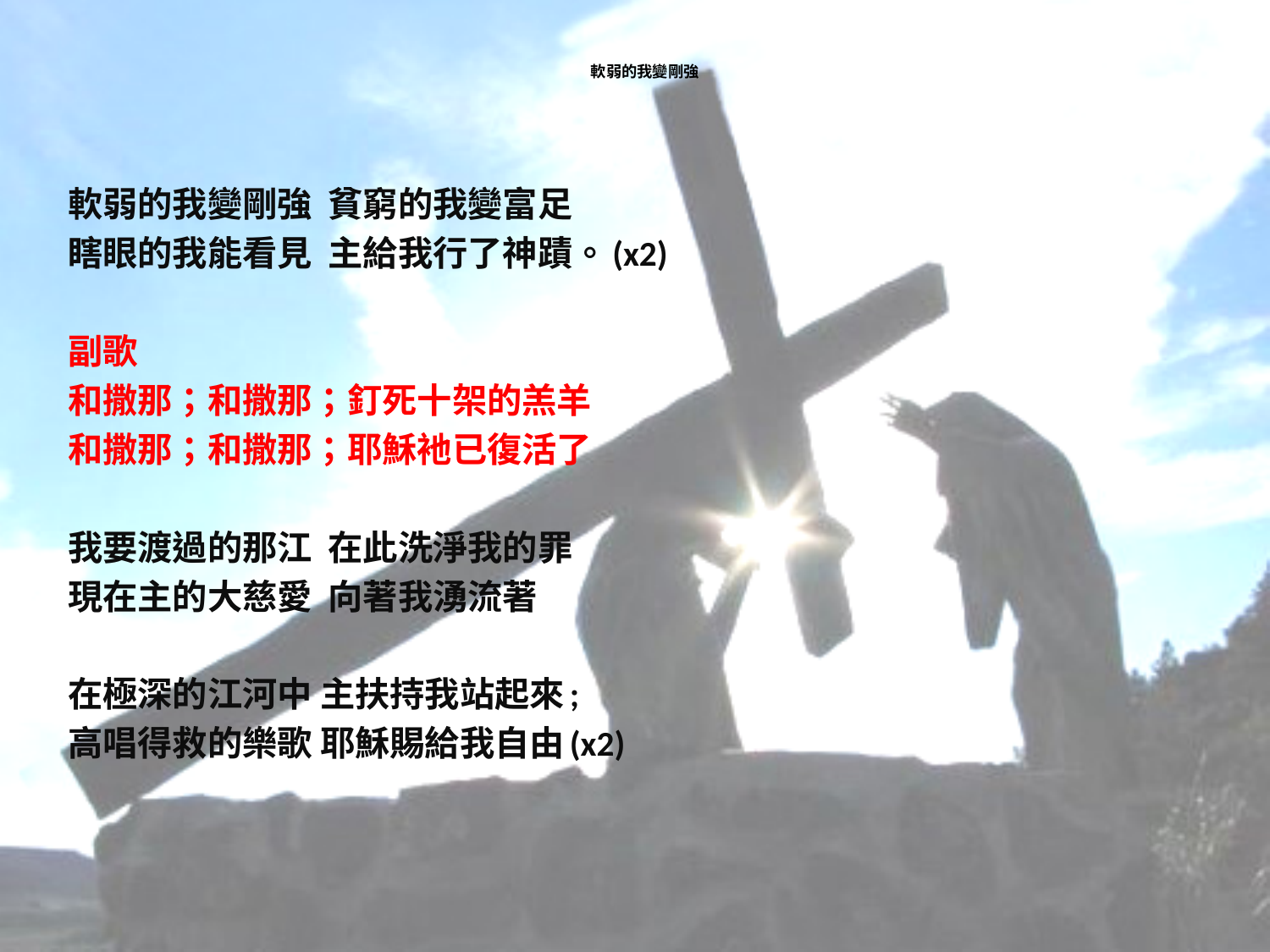

# 軟弱的我變剛強
軟弱的我變剛強  貧窮的我變富足
瞎眼的我能看見  主給我行了神蹟。(x2)

副歌
和撒那；和撒那；釘死十架的羔羊
和撒那；和撒那；耶穌衪已復活了

我要渡過的那江  在此洗淨我的罪
現在主的大慈愛  向著我湧流著

在極深的江河中 主扶持我站起來;
高唱得救的樂歌 耶穌賜給我自由(x2)